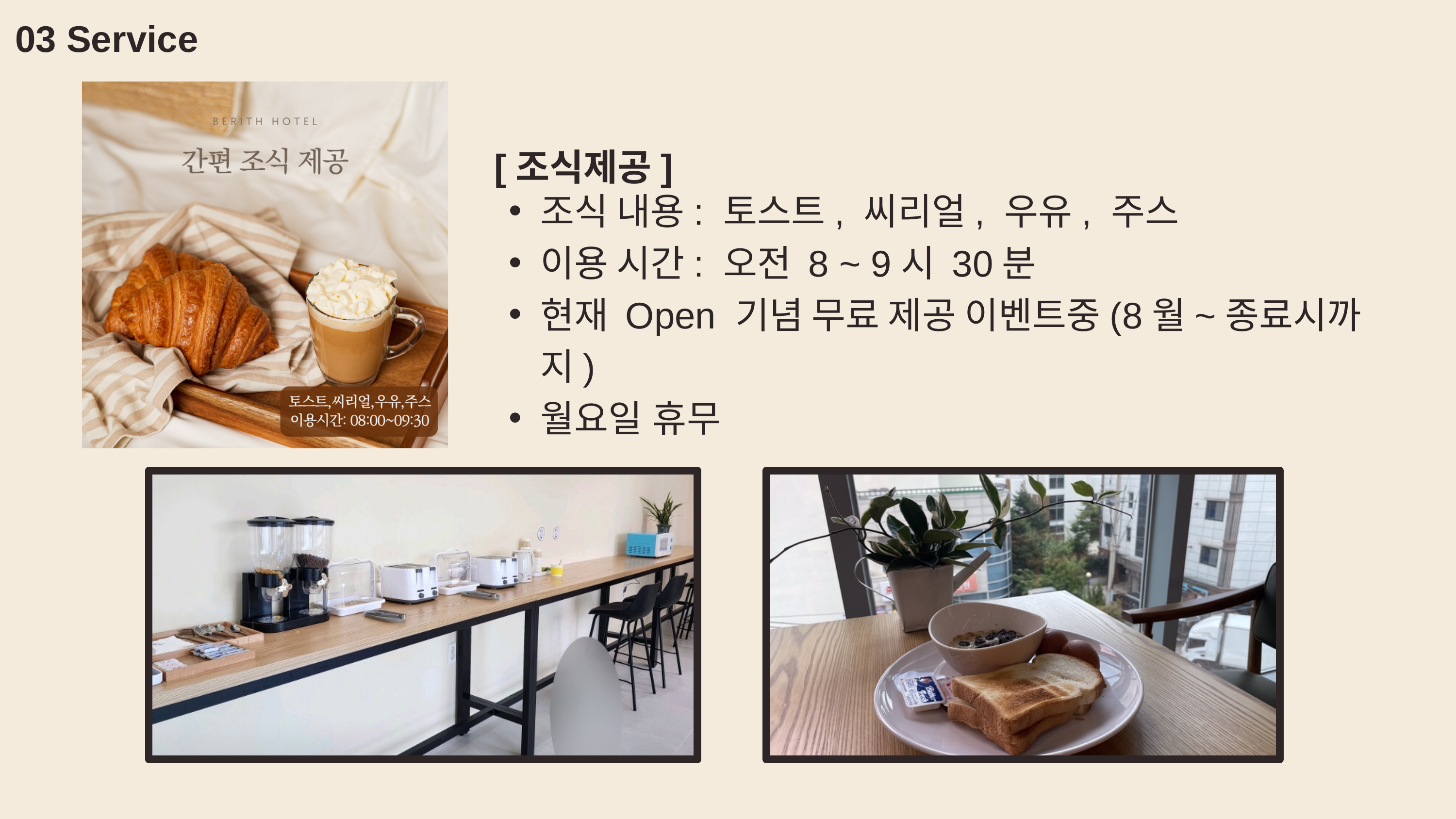

03 Service

[조식제공]
조식 내용: 토스트, 씨리얼, 우유, 주스
이용 시간: 오전 8 ~ 9시 30분
현재 Open 기념 무료 제공 이벤트중(8월~종료시까지)
월요일 휴무